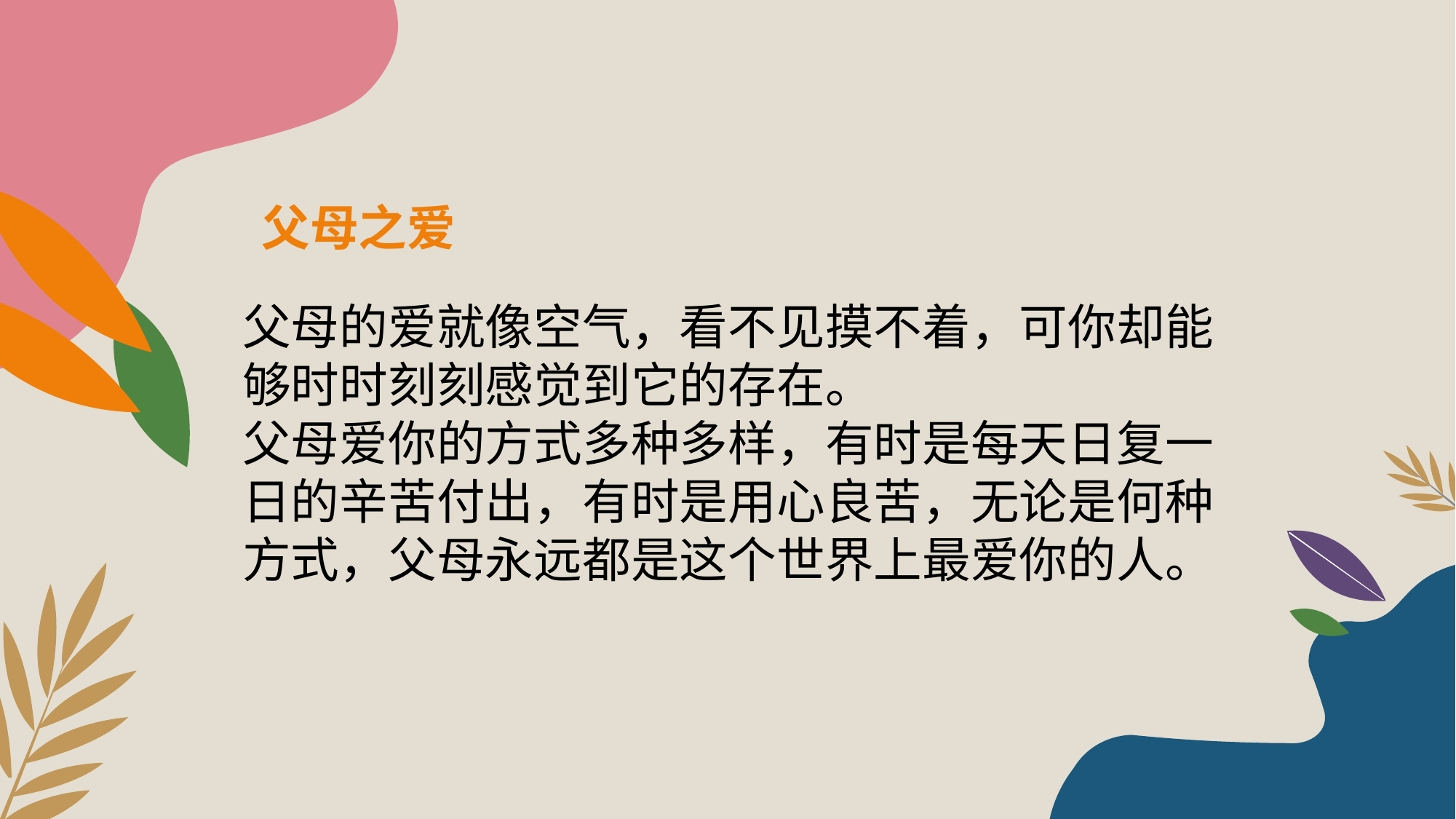

父母之爱
父母的爱就像空气，看不见摸不着，可你却能够时时刻刻感觉到它的存在。
父母爱你的方式多种多样，有时是每天日复一日的辛苦付出，有时是用心良苦，无论是何种方式，父母永远都是这个世界上最爱你的人。